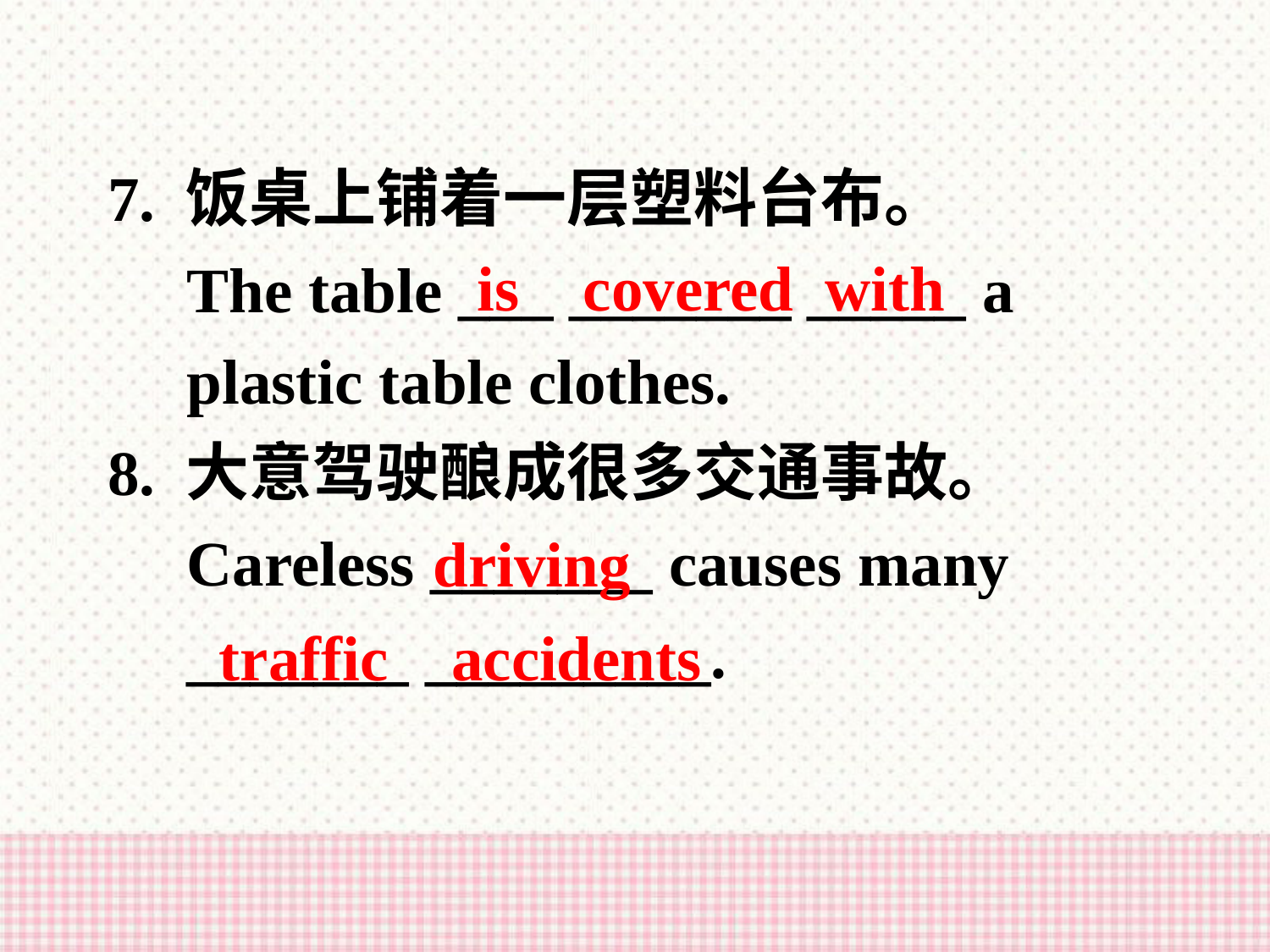

7. 饭桌上铺着一层塑料台布。
     The table ___ _______ _____ a
     plastic table clothes.
8. 大意驾驶酿成很多交通事故。
     Careless _______ causes many
     _______ _________.
is    covered  with
 driving
  traffic    accidents